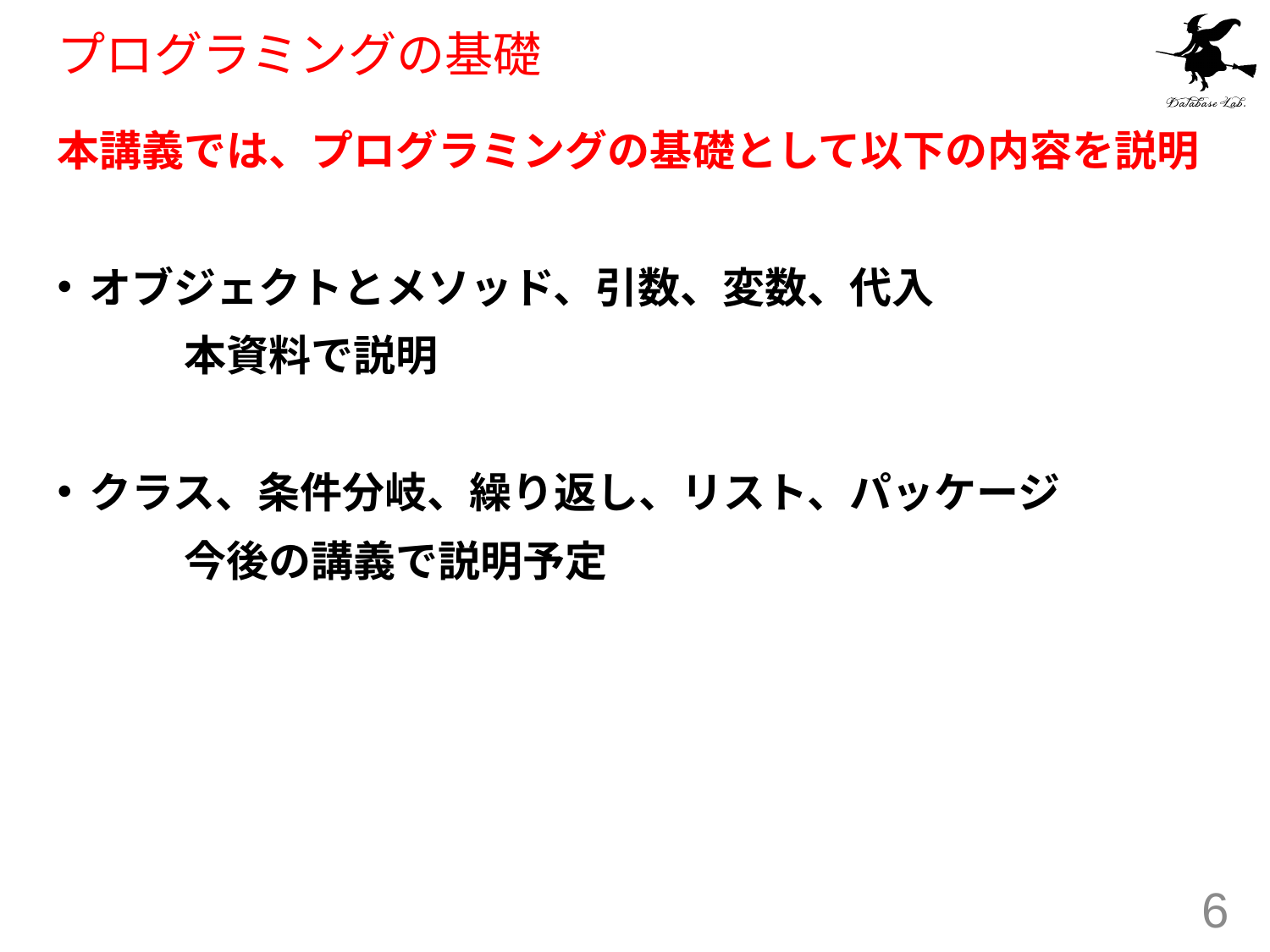

# プログラミングの基礎
本講義では、プログラミングの基礎として以下の内容を説明

オブジェクトとメソッド、引数、変数、代入
	本資料で説明

クラス、条件分岐、繰り返し、リスト、パッケージ
	今後の講義で説明予定

6